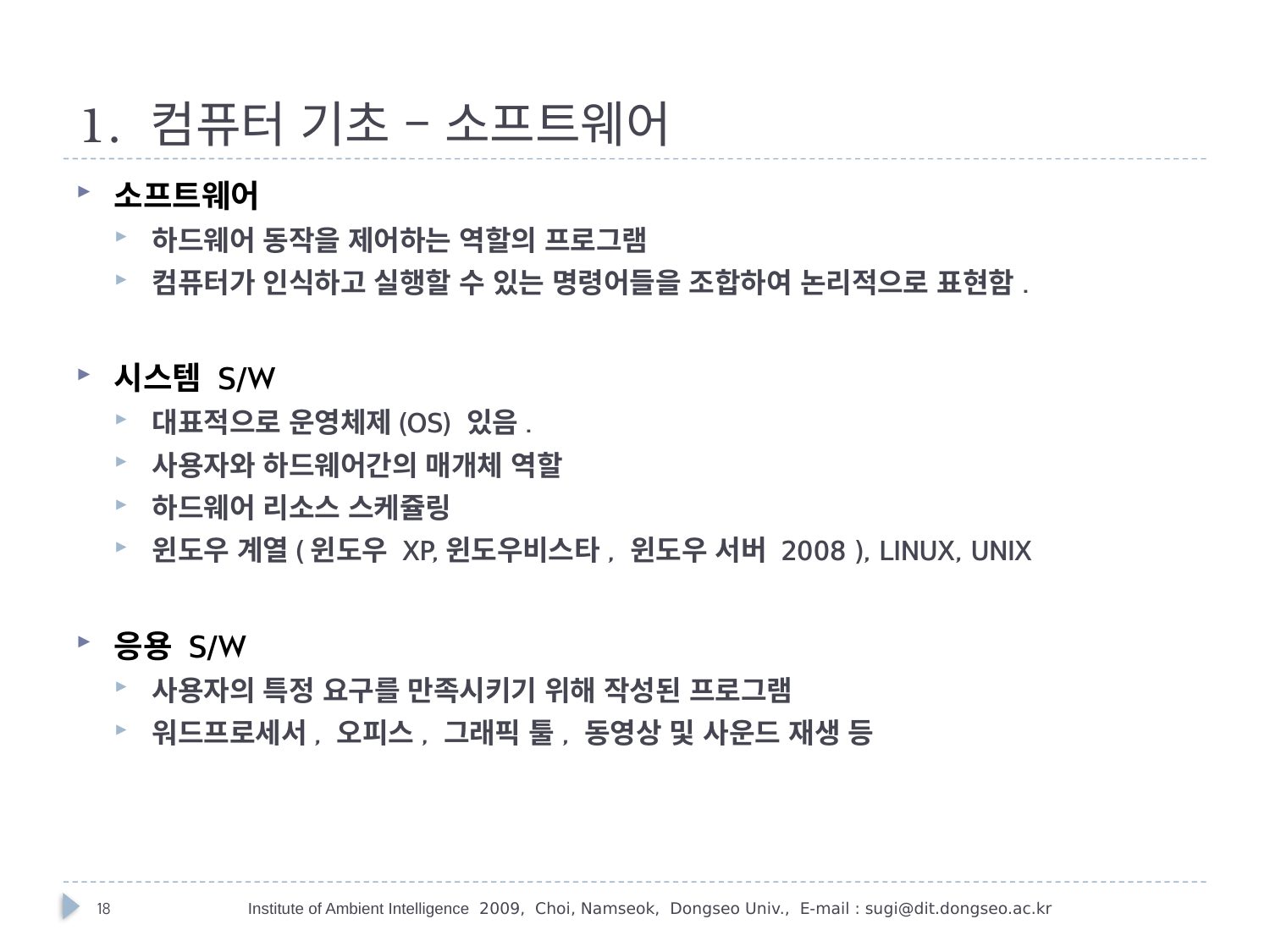

# 1. 컴퓨터 기초 – 소프트웨어
소프트웨어
하드웨어 동작을 제어하는 역할의 프로그램
컴퓨터가 인식하고 실행할 수 있는 명령어들을 조합하여 논리적으로 표현함.

시스템 S/W
대표적으로 운영체제(OS) 있음.
사용자와 하드웨어간의 매개체 역할
하드웨어 리소스 스케쥴링
윈도우 계열(윈도우 XP,윈도우비스타, 윈도우 서버 2008 ), LINUX, UNIX

응용 S/W
사용자의 특정 요구를 만족시키기 위해 작성된 프로그램
워드프로세서, 오피스, 그래픽 툴, 동영상 및 사운드 재생 등